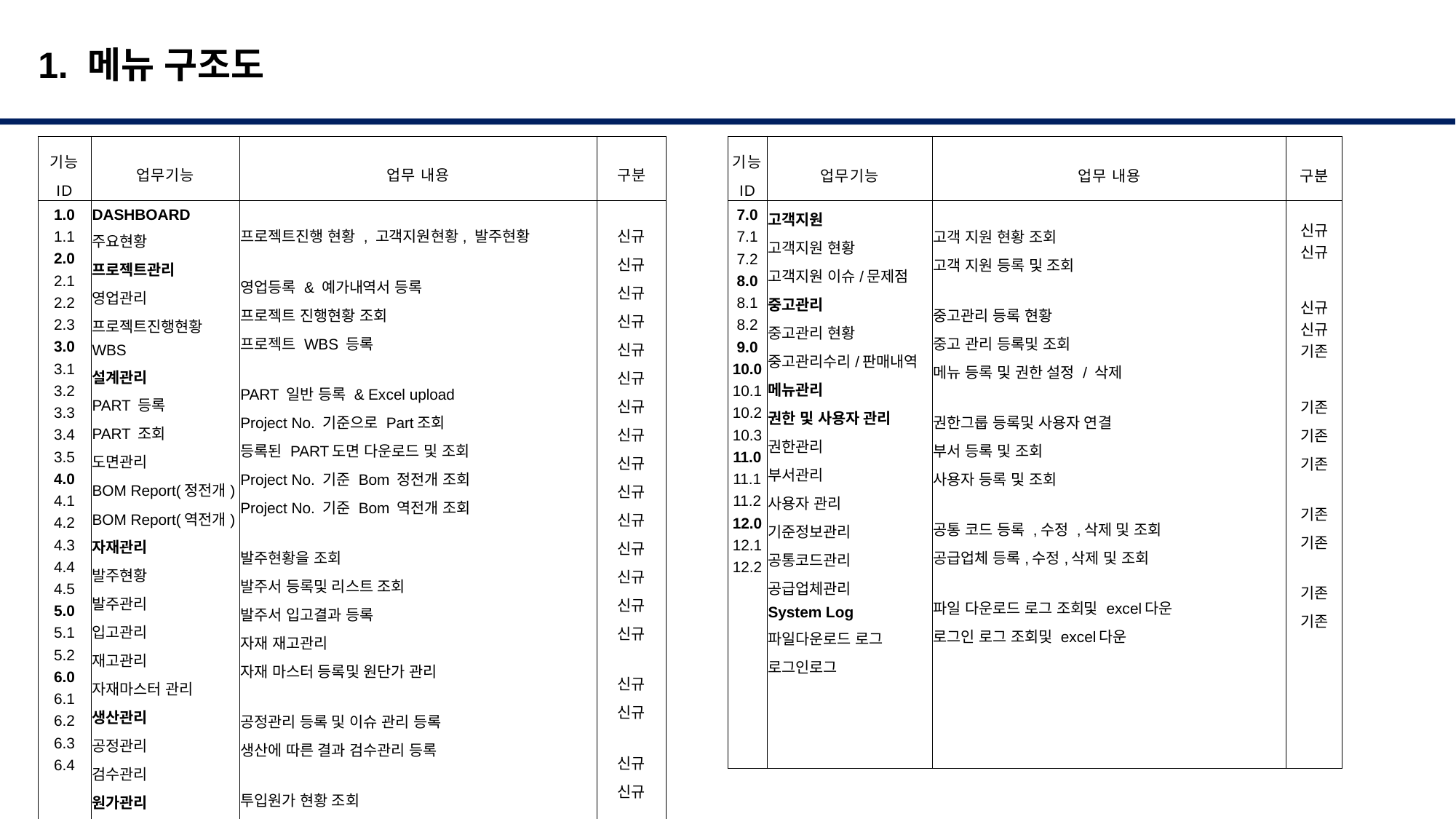

1. 메뉴 구조도
| 기능 ID | 업무기능 | 업무 내용 | 구분 |
| --- | --- | --- | --- |
| 1.0 1.1 2.0 2.1 2.2 2.3 3.0 3.1 3.2 3.3 3.4 3.5 4.0 4.1 4.2 4.3 4.4 4.5 5.0 5.1 5.2 6.0 6.1 6.2 6.3 6.4 | DASHBOARD 주요현황 프로젝트관리 영업관리 프로젝트진행현황 WBS 설계관리 PART 등록 PART 조회 도면관리 BOM Report(정전개) BOM Report(역전개) 자재관리 발주현황 발주관리 입고관리 재고관리 자재마스터 관리 생산관리 공정관리 검수관리 원가관리 투입원가현황 재료비관리 노무비관리 경비관리 | 프로젝트진행 현황 , 고객지원현황, 발주현황 영업등록 & 예가내역서 등록 프로젝트 진행현황 조회 프로젝트 WBS 등록 PART 일반 등록 & Excel upload Project No. 기준으로 Part조회 등록된 PART도면 다운로드 및 조회 Project No. 기준 Bom 정전개 조회 Project No. 기준 Bom 역전개 조회 발주현황을 조회 발주서 등록및 리스트 조회 발주서 입고결과 등록 자재 재고관리 자재 마스터 등록및 원단가 관리 공정관리 등록 및 이슈 관리 등록 생산에 따른 결과 검수관리 등록 투입원가 현황 조회 재료비 관리 현황 조회 노무비 관리 현황 조회 경비관리 등록및 현황 조회 | 신규 신규 신규 신규 신규 신규 신규 신규 신규 신규 신규 신규 신규 신규 신규 신규 신규 신규 신규 |
| 기능 ID | 업무기능 | 업무 내용 | 구분 |
| --- | --- | --- | --- |
| 7.0 7.1 7.2 8.0 8.1 8.2 9.0 10.0 10.1 10.2 10.311.0 11.1 11.2 12.0 12.1 12.2 | 고객지원 고객지원 현황 고객지원 이슈/문제점 중고관리 중고관리 현황 중고관리수리/판매내역 메뉴관리 권한 및 사용자 관리 권한관리 부서관리 사용자 관리 기준정보관리 공통코드관리 공급업체관리 System Log 파일다운로드 로그 로그인로그 | 고객 지원 현황 조회 고객 지원 등록 및 조회 중고관리 등록 현황 중고 관리 등록및 조회 메뉴 등록 및 권한 설정 / 삭제 권한그룹 등록및 사용자 연결 부서 등록 및 조회 사용자 등록 및 조회 공통 코드 등록 ,수정 ,삭제 및 조회 공급업체 등록,수정,삭제 및 조회 파일 다운로드 로그 조회및 excel다운 로그인 로그 조회및 excel다운 | 신규 신규 신규 신규 기존 기존 기존 기존 기존 기존 기존 기존 |